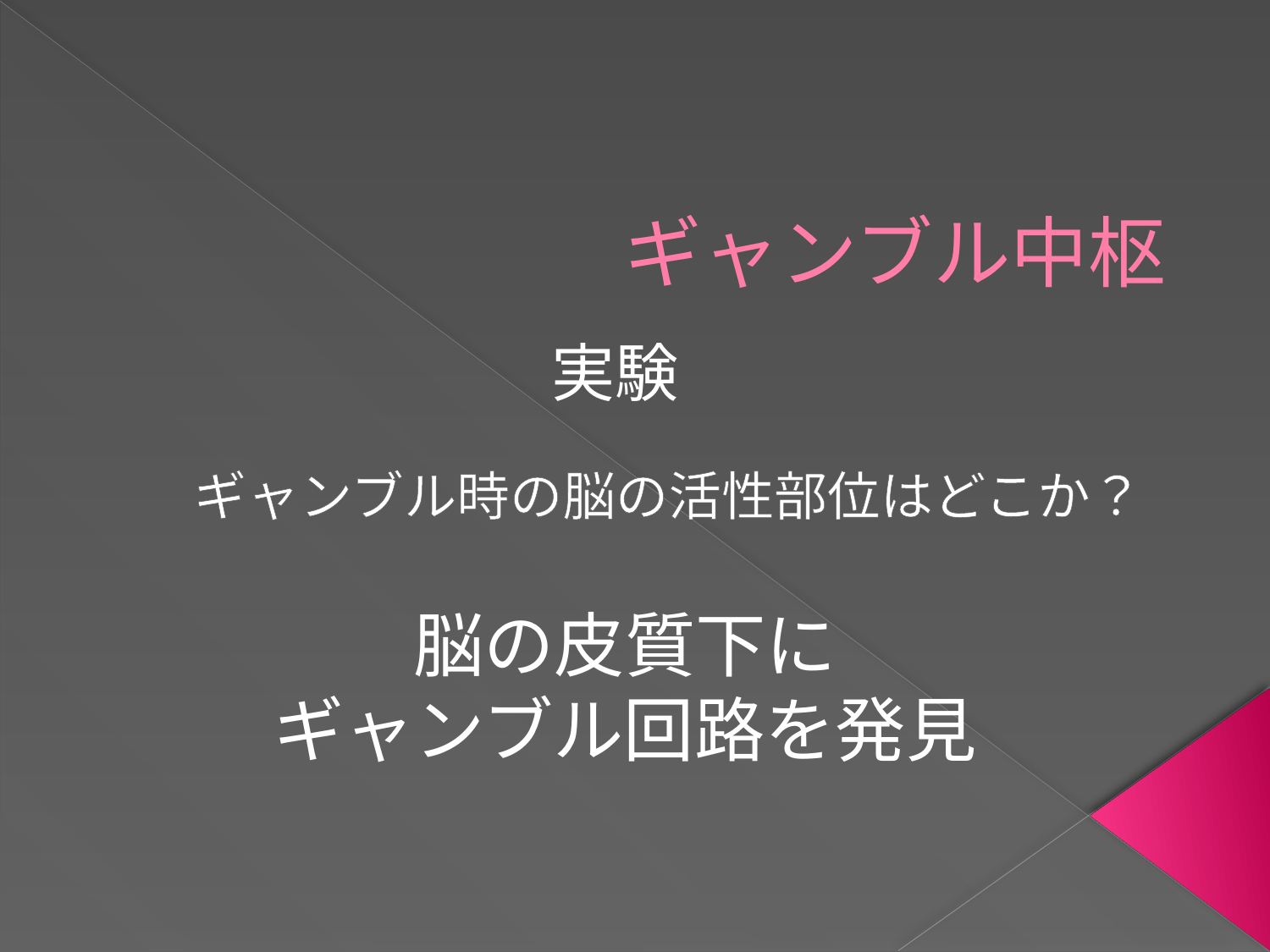

# ギャンブル中枢
実験
ギャンブル時の脳の活性部位はどこか？
脳の皮質下に
ギャンブル回路を発見